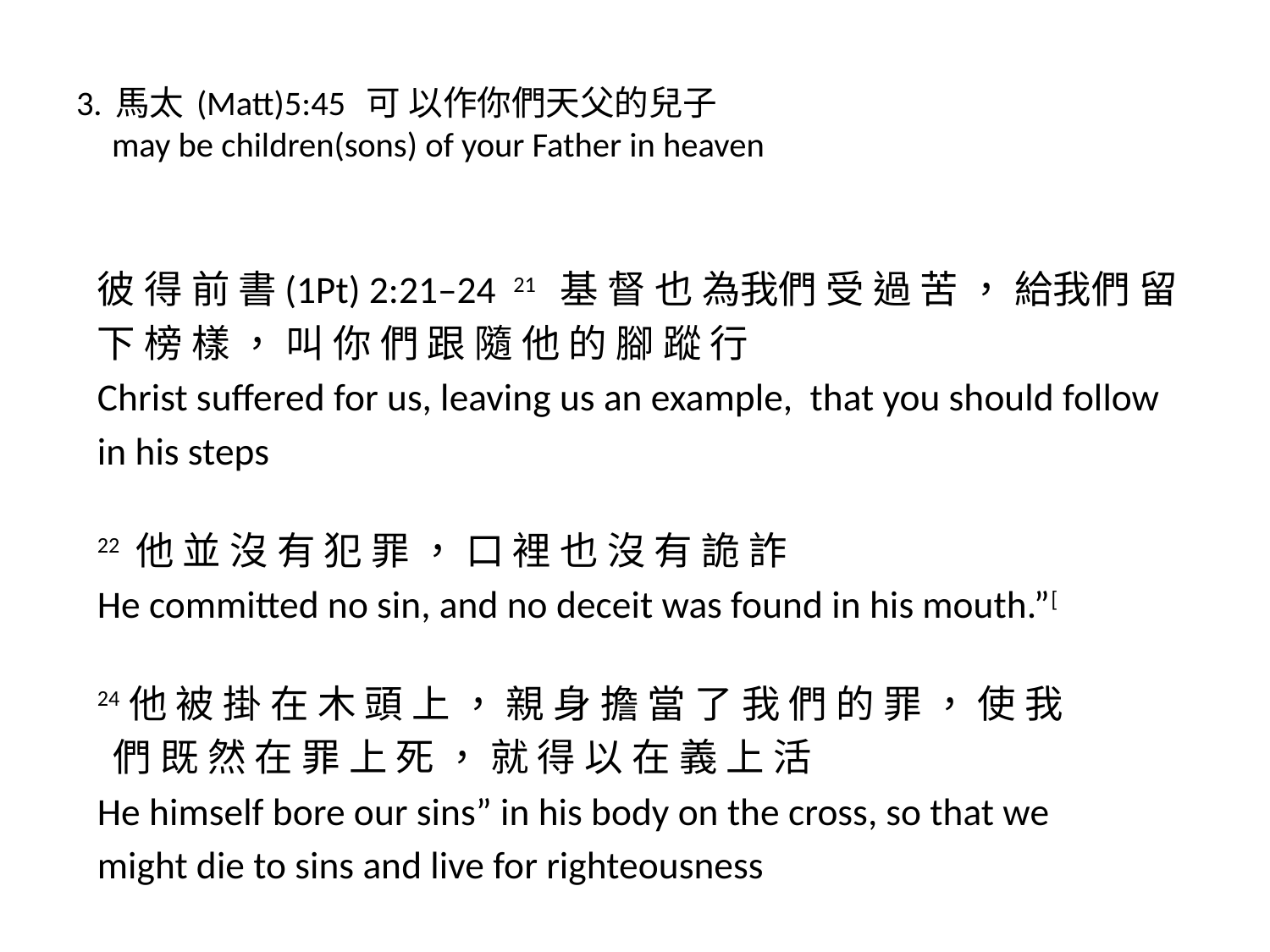

# 3. 馬太 (Matt)5:45  可 以作你們天父的兒子 may be children(sons) of your Father in heaven

彼 得 前 書(1Pt) 2:21–24  21  基 督 也 為我們 受 過 苦 ， 給我們 留
下 榜 樣 ， 叫 你 們 跟 隨 他 的 腳 蹤 行
Christ suffered for us, leaving us an example,  that you should follow
in his steps

22 他 並 沒 有 犯 罪 ， 口 裡 也 沒 有 詭 詐
He committed no sin, and no deceit was found in his mouth.”[

24 他 被 掛 在 木 頭 上 ， 親 身 擔 當 了 我 們 的 罪 ， 使 我
 們 既 然 在 罪 上 死 ， 就 得 以 在 義 上 活
He himself bore our sins” in his body on the cross, so that we
might die to sins and live for righteousness